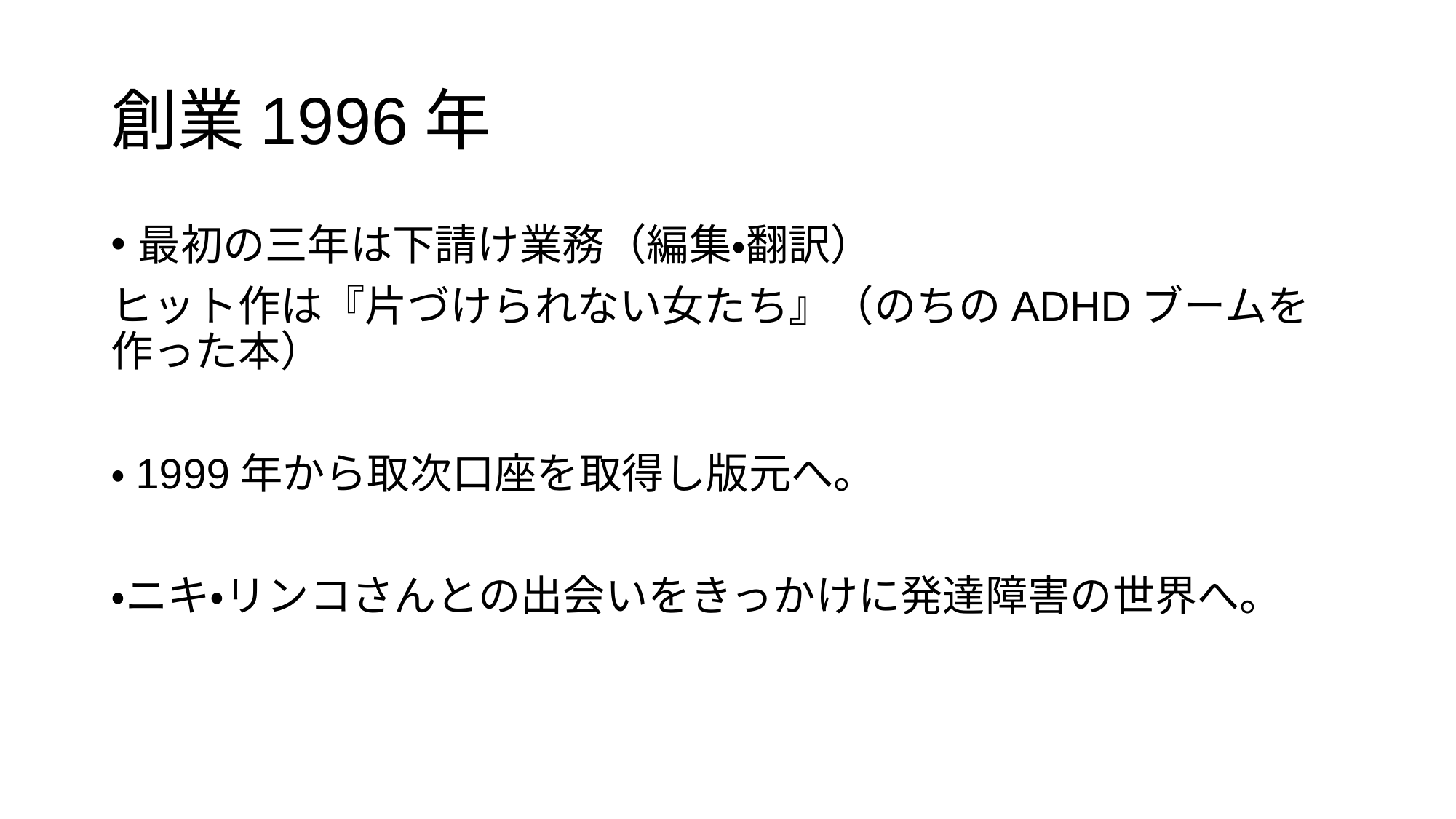

# 創業1996年
最初の三年は下請け業務（編集・翻訳）
ヒット作は『片づけられない女たち』（のちのADHDブームを作った本）

・1999年から取次口座を取得し版元へ。

・ニキ・リンコさんとの出会いをきっかけに発達障害の世界へ。